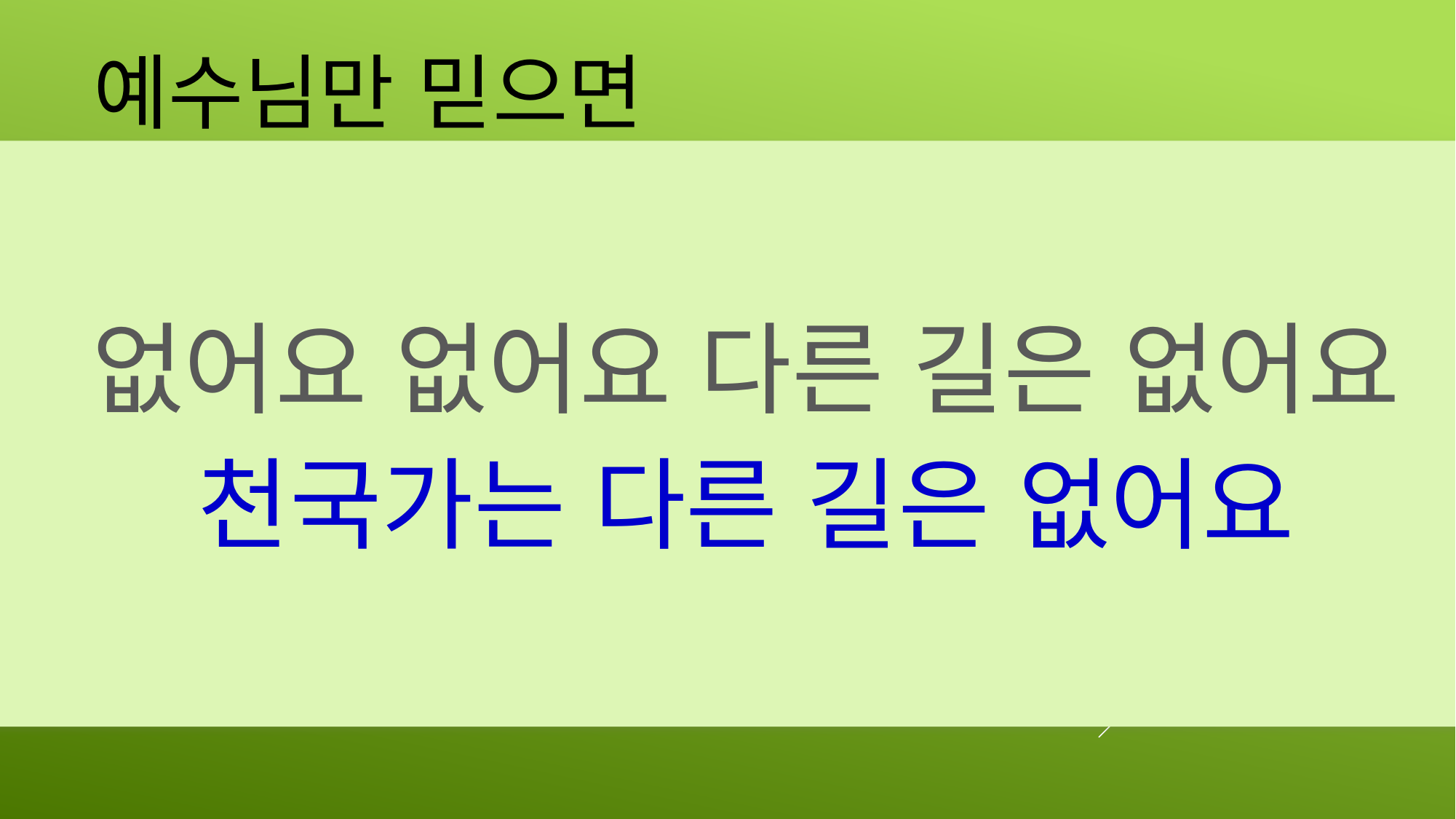

예수님만 믿으면
없어요 없어요 다른 길은 없어요
천국가는 다른 길은 없어요